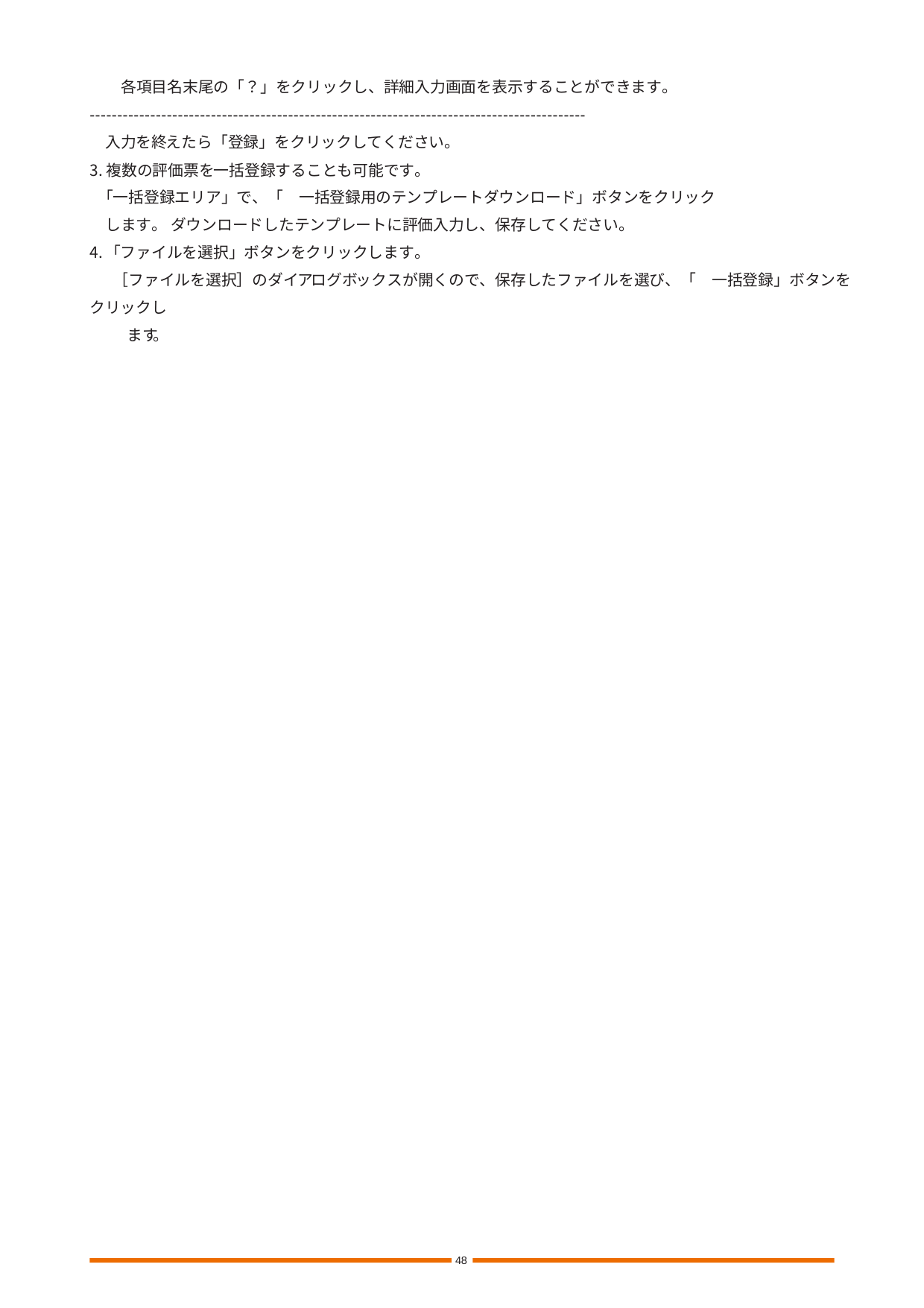

各項目名末尾の「？」をクリックし、詳細入力画面を表示することができます。
------------------------------------------------------------------------------------------
入力を終えたら「登録」をクリックしてください。
複数の評価票を一括登録することも可能です。
「一括登録エリア」で、「　一括登録用のテンプレートダウンロード」ボタンをクリックします。 ダウンロードしたテンプレートに評価入力し、保存してください。
「ファイルを選択」ボタンをクリックします。
　［ファイルを選択］のダイアログボックスが開くので、保存したファイルを選び、「　一括登録」ボタンをクリックし
　　ます。
48